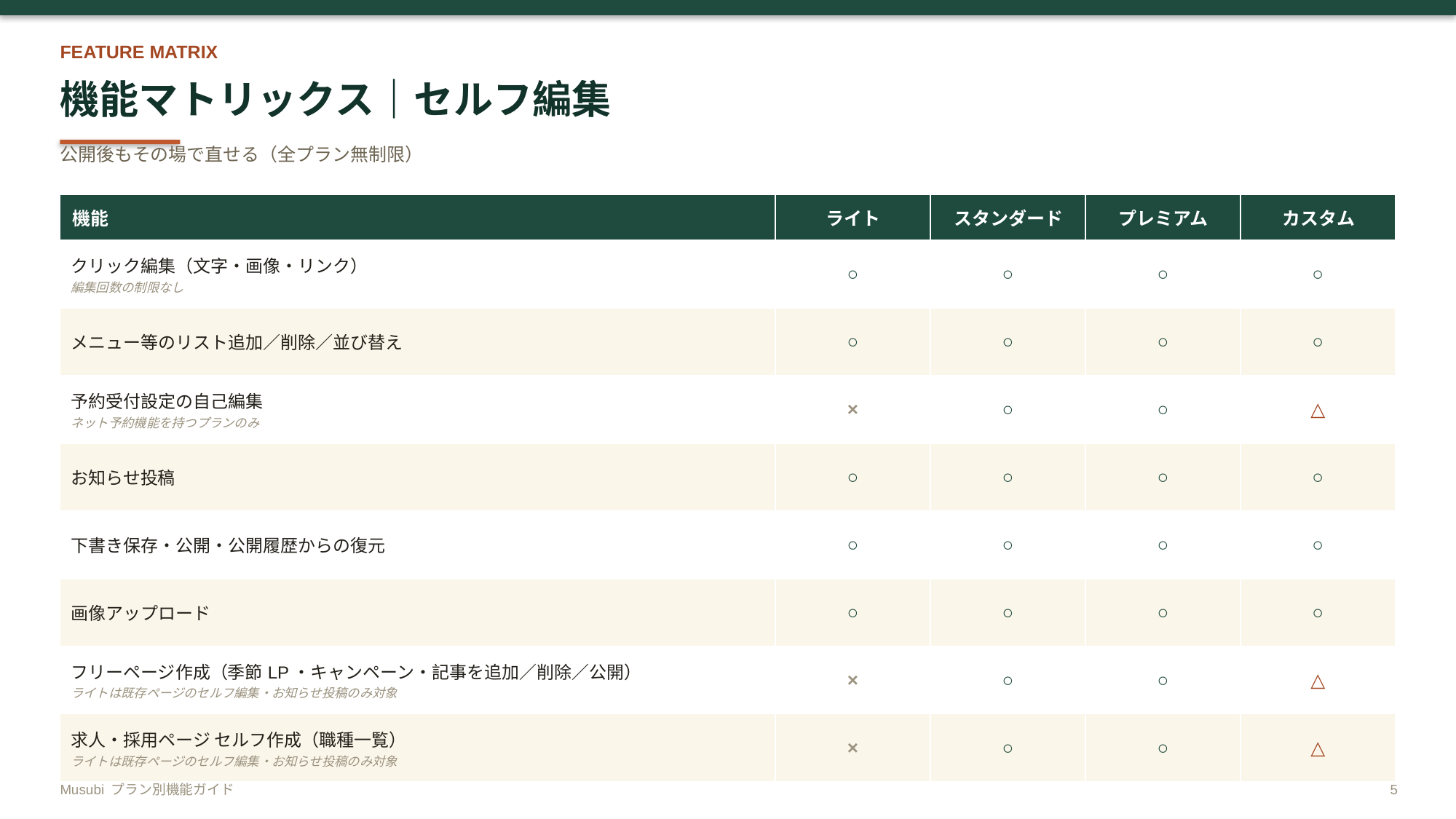

FEATURE MATRIX
機能マトリックス｜セルフ編集

公開後もその場で直せる（全プラン無制限）
| 機能 | ライト | スタンダード | プレミアム | カスタム |
| --- | --- | --- | --- | --- |
| クリック編集（文字・画像・リンク） 編集回数の制限なし | ○ | ○ | ○ | ○ |
| メニュー等のリスト追加／削除／並び替え | ○ | ○ | ○ | ○ |
| 予約受付設定の自己編集 ネット予約機能を持つプランのみ | × | ○ | ○ | △ |
| お知らせ投稿 | ○ | ○ | ○ | ○ |
| 下書き保存・公開・公開履歴からの復元 | ○ | ○ | ○ | ○ |
| 画像アップロード | ○ | ○ | ○ | ○ |
| フリーページ作成（季節LP・キャンペーン・記事を追加／削除／公開） ライトは既存ページのセルフ編集・お知らせ投稿のみ対象 | × | ○ | ○ | △ |
| 求人・採用ページ セルフ作成（職種一覧） ライトは既存ページのセルフ編集・お知らせ投稿のみ対象 | × | ○ | ○ | △ |
Musubi プラン別機能ガイド
5